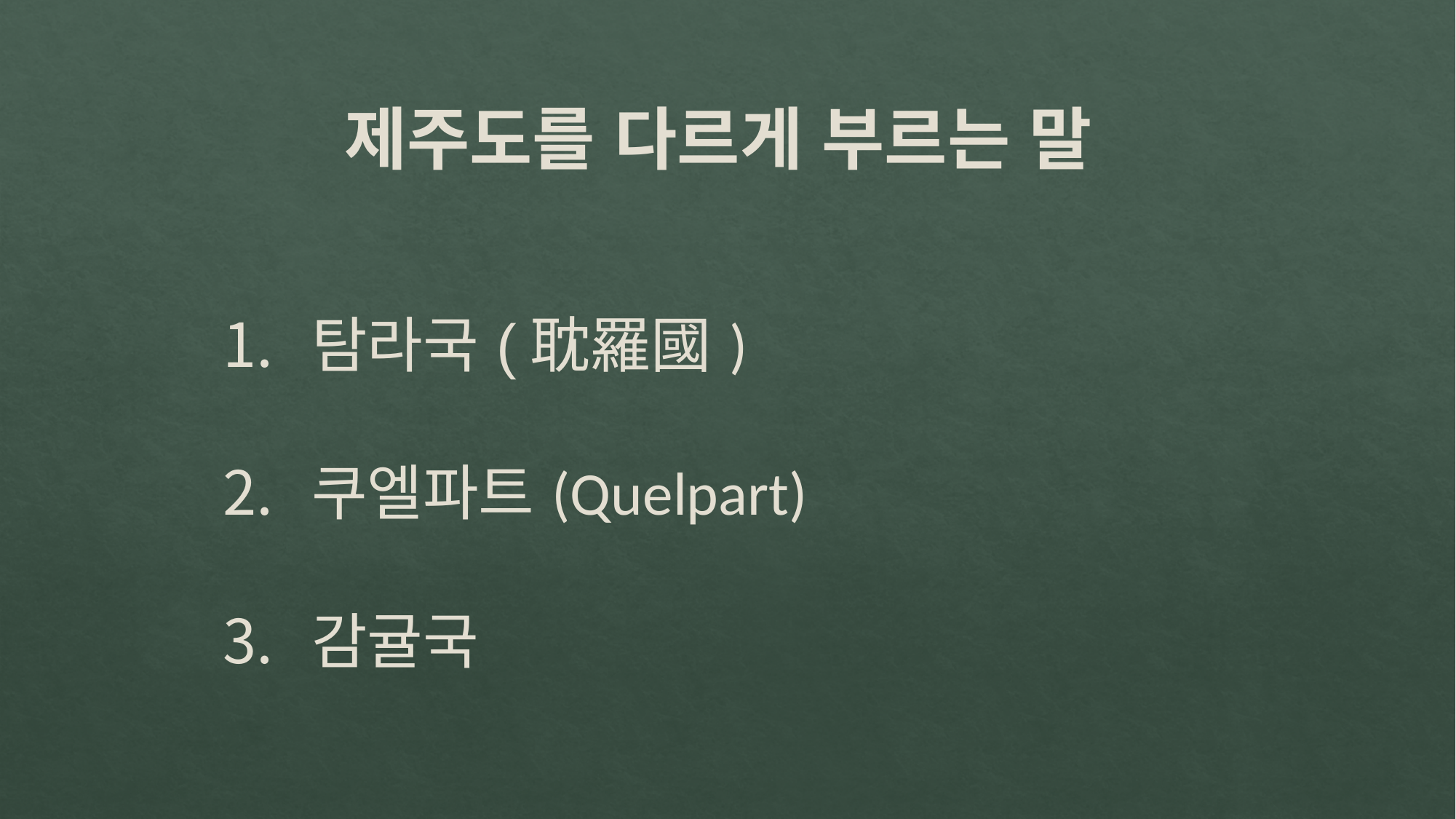

제주도를 다르게 부르는 말
탐라국(耽羅國)

쿠엘파트(Quelpart)

감귤국